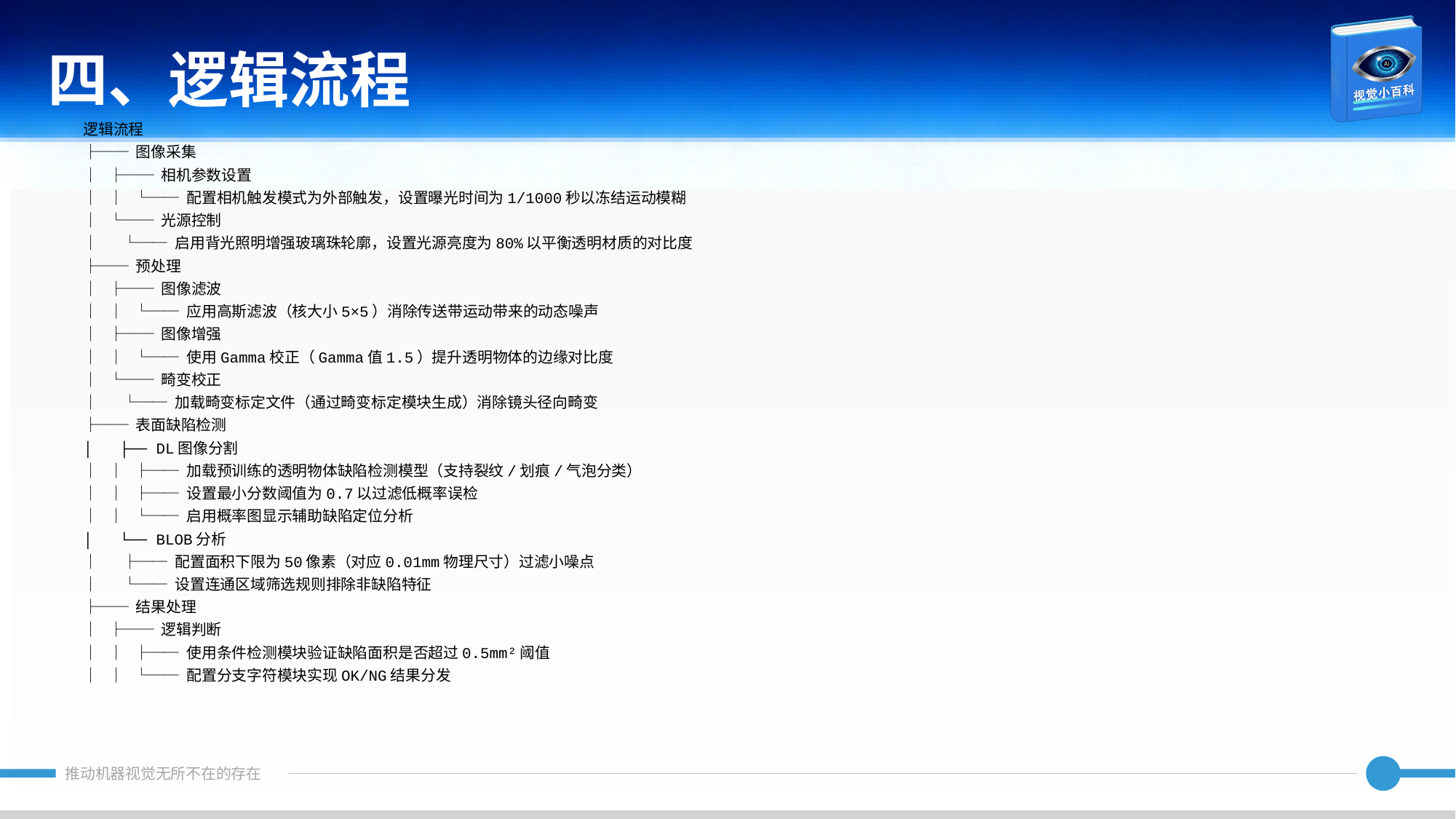

四、逻辑流程

逻辑流程
├── 图像采集
│   ├── 相机参数设置
│   │   └── 配置相机触发模式为外部触发，设置曝光时间为1/1000秒以冻结运动模糊
│   └── 光源控制
│       └── 启用背光照明增强玻璃珠轮廓，设置光源亮度为80%以平衡透明材质的对比度
├── 预处理
│   ├── 图像滤波
│   │   └── 应用高斯滤波（核大小5×5）消除传送带运动带来的动态噪声
│   ├── 图像增强
│   │   └── 使用Gamma校正（Gamma值1.5）提升透明物体的边缘对比度
│   └── 畸变校正
│       └── 加载畸变标定文件（通过畸变标定模块生成）消除镜头径向畸变
├── 表面缺陷检测
│   ├── DL图像分割
│   │   ├── 加载预训练的透明物体缺陷检测模型（支持裂纹/划痕/气泡分类）
│   │   ├── 设置最小分数阈值为0.7以过滤低概率误检
│   │   └── 启用概率图显示辅助缺陷定位分析
│   └── BLOB分析
│       ├── 配置面积下限为50像素（对应0.01mm物理尺寸）过滤小噪点
│       └── 设置连通区域筛选规则排除非缺陷特征
├── 结果处理
│   ├── 逻辑判断
│   │   ├── 使用条件检测模块验证缺陷面积是否超过0.5mm²阈值
│   │   └── 配置分支字符模块实现OK/NG结果分发
9